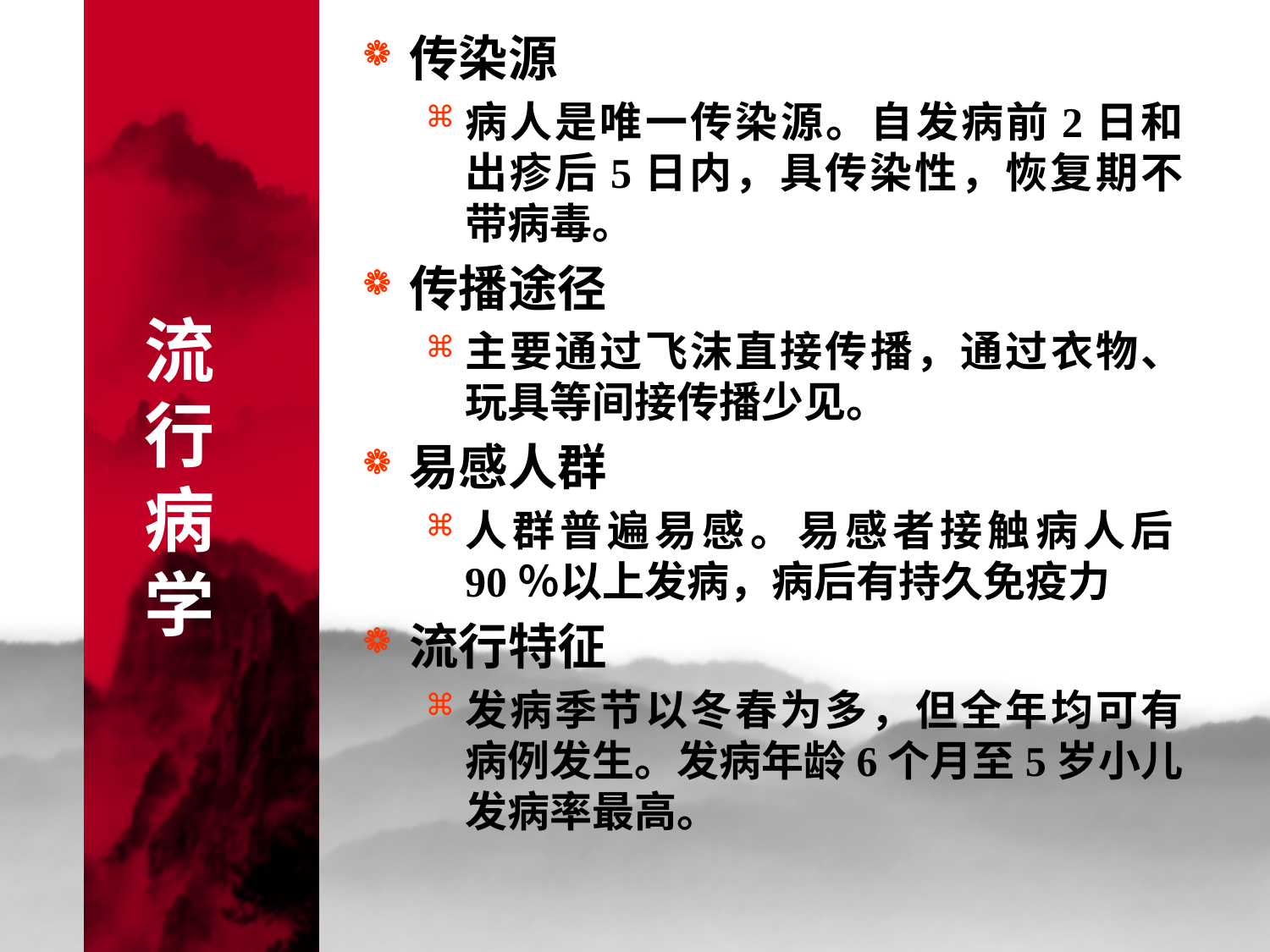

传染源
病人是唯一传染源。自发病前2日和出疹后5日内，具传染性，恢复期不带病毒。
传播途径
主要通过飞沫直接传播，通过衣物、玩具等间接传播少见。
易感人群
人群普遍易感。易感者接触病人后90％以上发病，病后有持久免疫力
流行特征
发病季节以冬春为多，但全年均可有病例发生。发病年龄6个月至5岁小儿发病率最高。

# 流 行 病 学